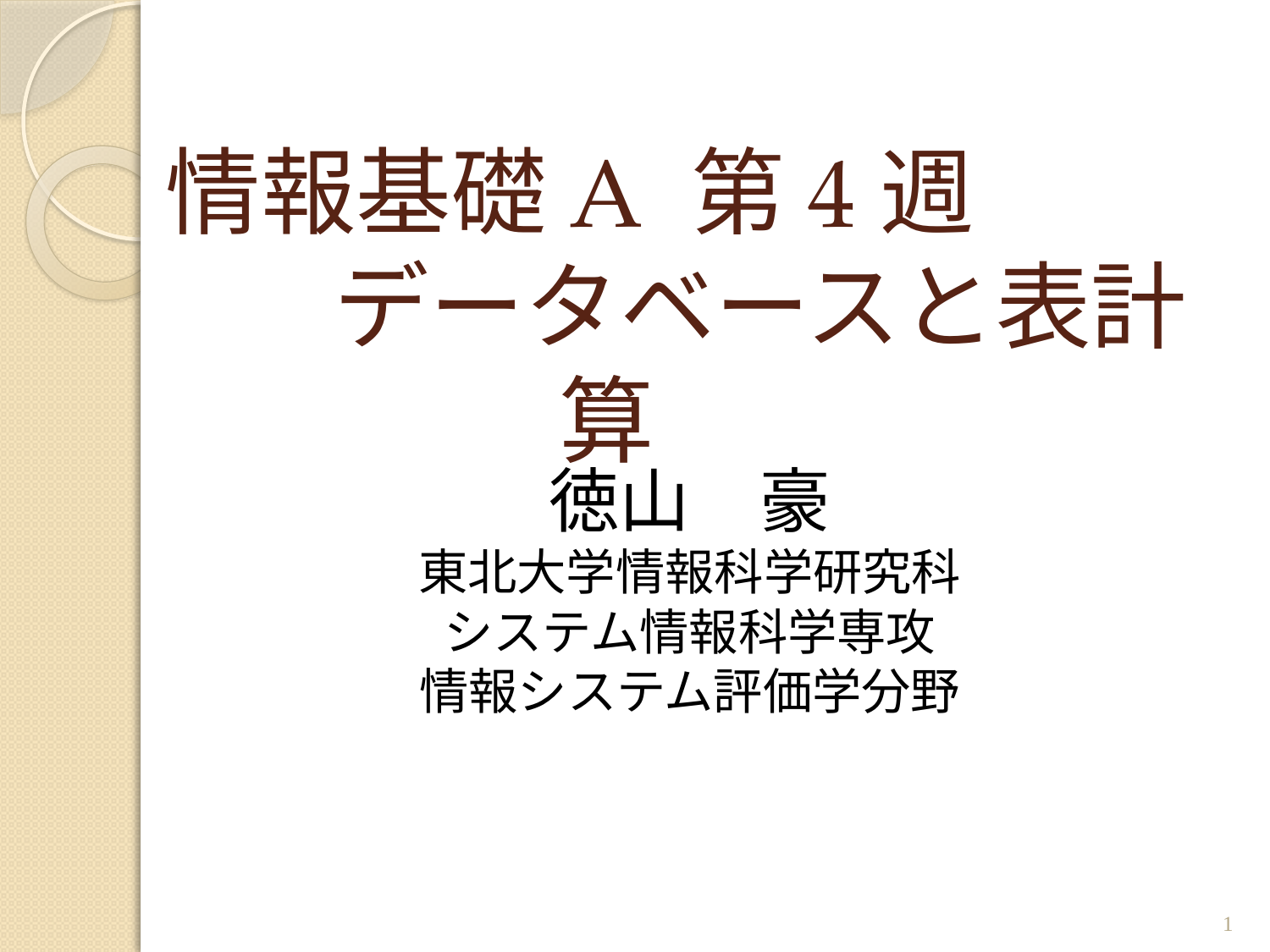

# 情報基礎A 第4週　　　　データベースと表計算
徳山　豪
東北大学情報科学研究科
システム情報科学専攻
情報システム評価学分野
1